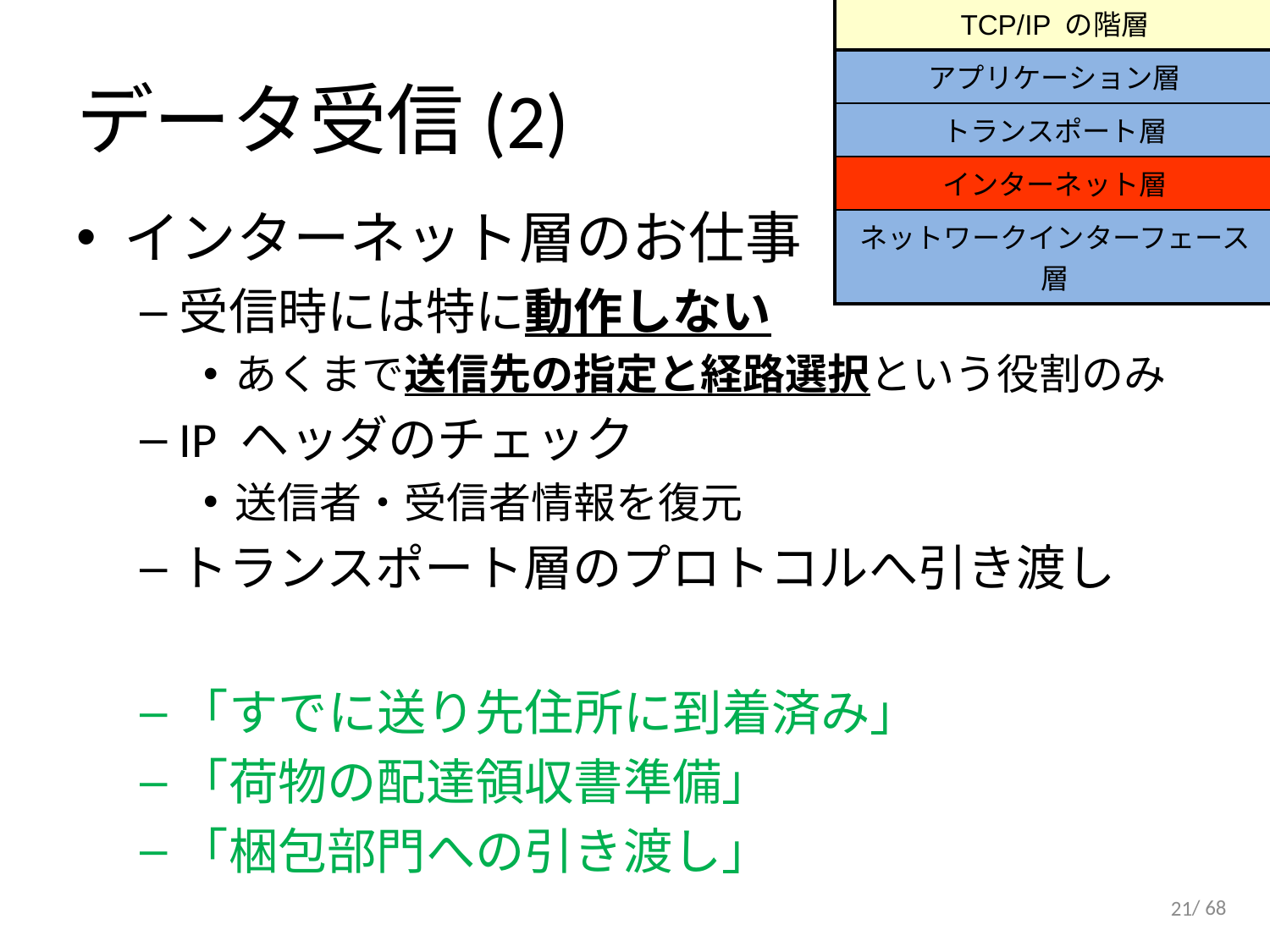

| TCP/IP の階層 |
| --- |
| アプリケーション層 |
| トランスポート層 |
| インターネット層 |
| ネットワークインターフェース層 |
# データ受信(2)
インターネット層のお仕事
受信時には特に動作しない
あくまで送信先の指定と経路選択という役割のみ
IP ヘッダのチェック
送信者・受信者情報を復元
トランスポート層のプロトコルへ引き渡し

「すでに送り先住所に到着済み」
「荷物の配達領収書準備」
「梱包部門への引き渡し」
21